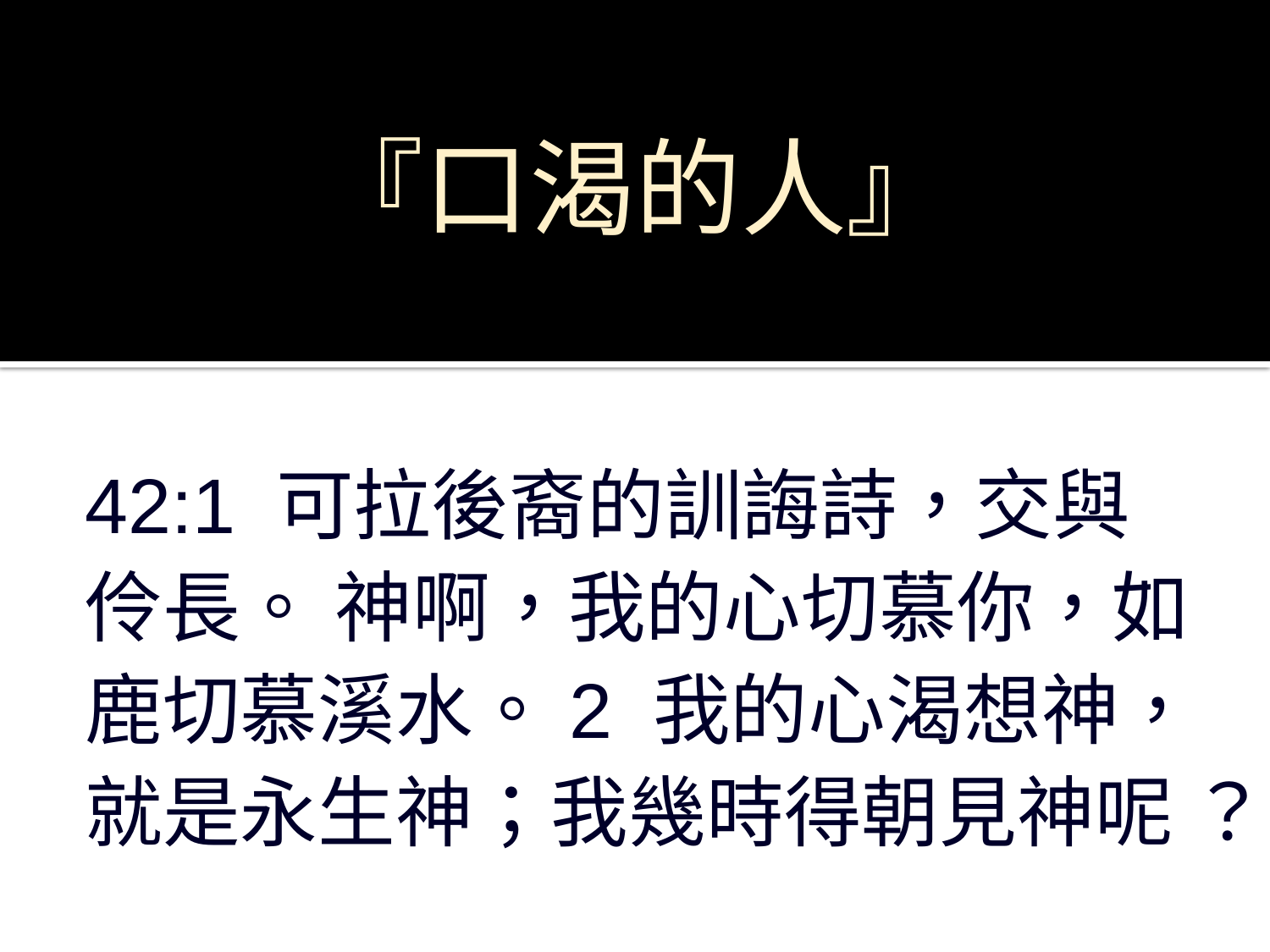

# 『口渴的人』
42:1 可拉後裔的訓誨詩，交與伶長。 神啊，我的心切慕你，如鹿切慕溪水。2 我的心渴想神，就是永生神；我幾時得朝見神呢 ？